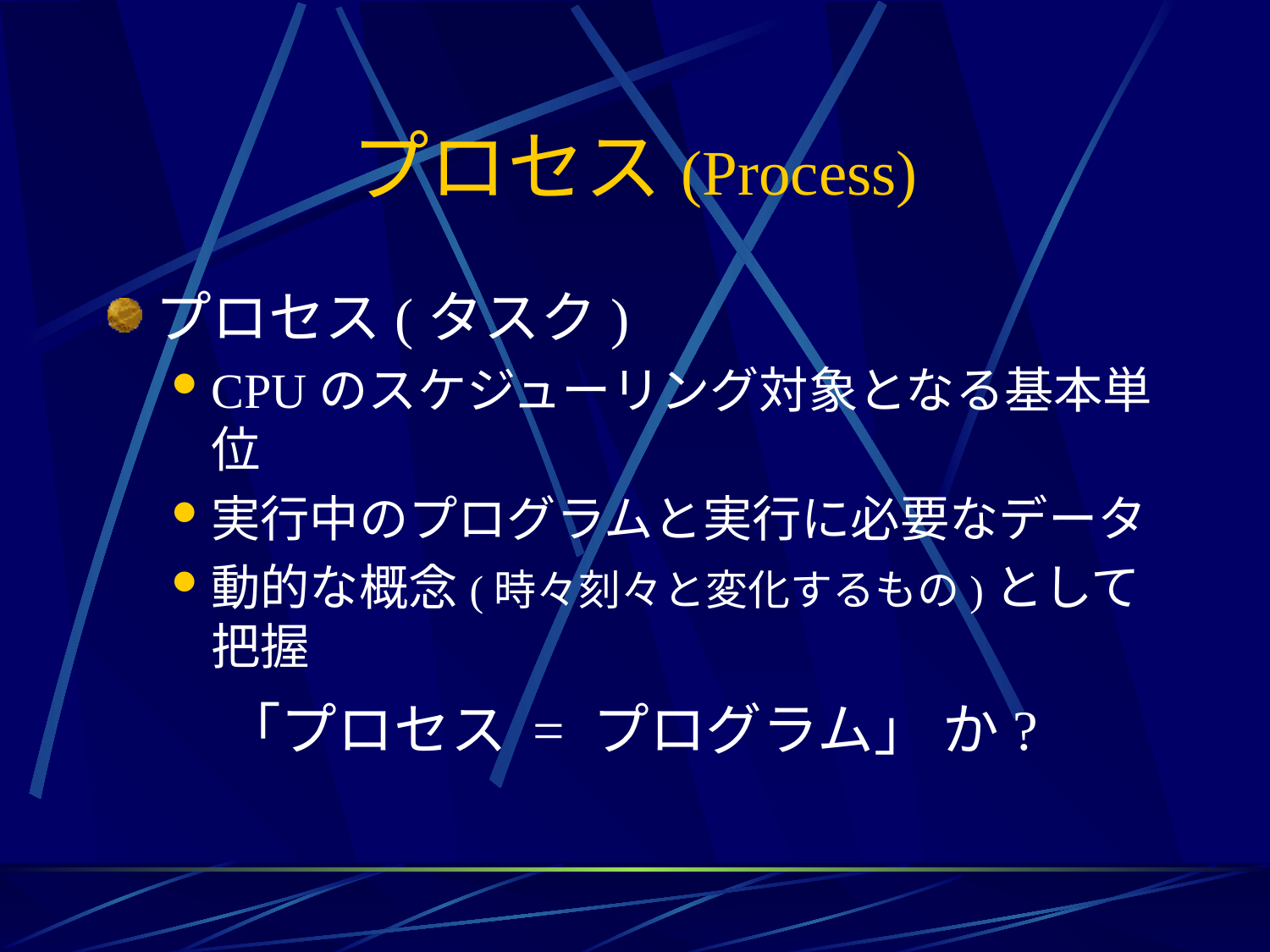

# プロセス(Process)
プロセス(タスク)
CPUのスケジューリング対象となる基本単位
実行中のプログラムと実行に必要なデータ
動的な概念(時々刻々と変化するもの)として把握
「プロセス = プログラム」 か?